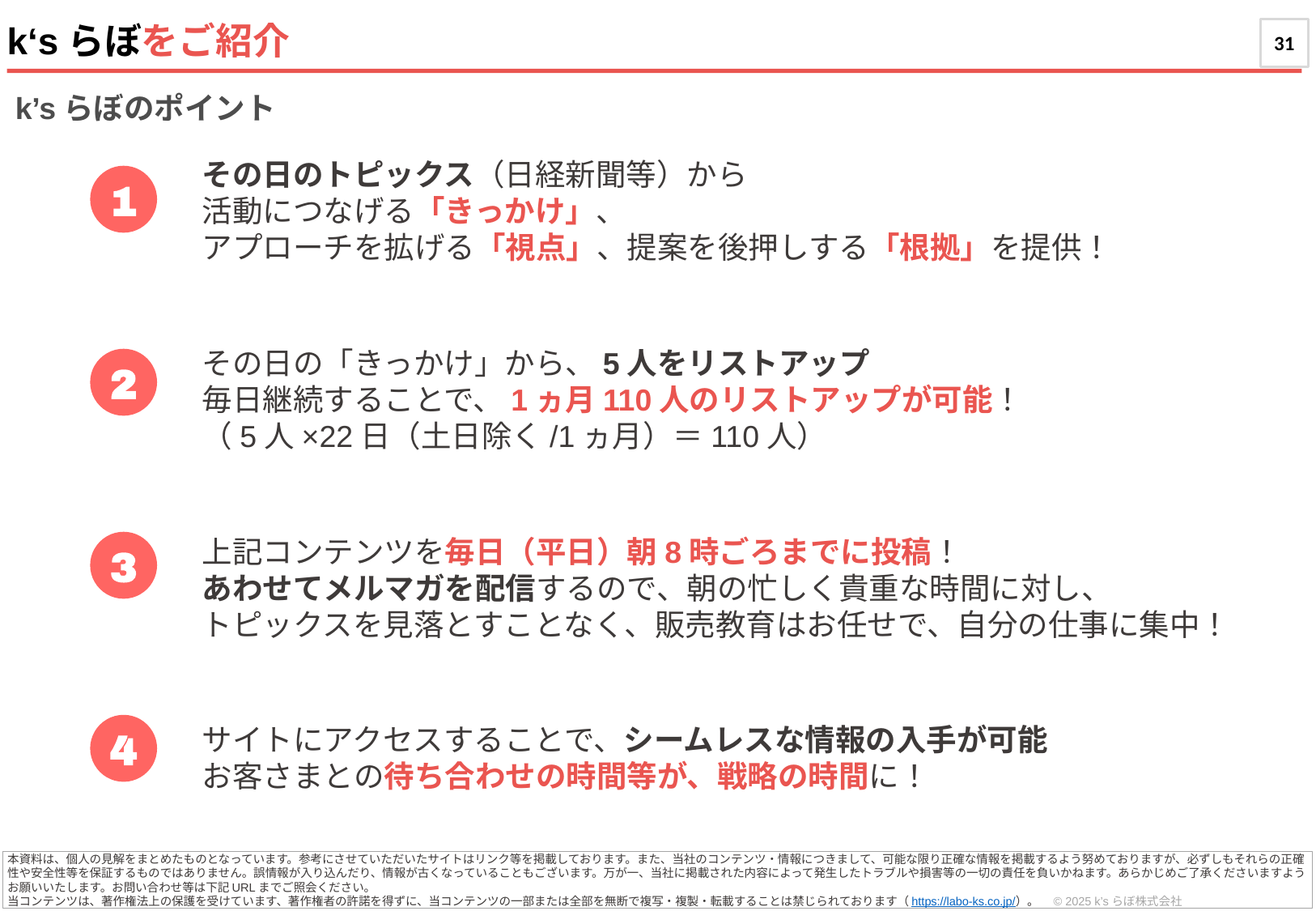

k‘sらぼをご紹介
k’sらぼのポイント
その日のトピックス（日経新聞等）から
活動につなげる「きっかけ」、
アプローチを拡げる「視点」、提案を後押しする「根拠」を提供！
1
その日の「きっかけ」から、5人をリストアップ
毎日継続することで、1ヵ月110人のリストアップが可能！
（5人×22日（土日除く/1ヵ月）＝110人）
2
上記コンテンツを毎日（平日）朝8時ごろまでに投稿！
あわせてメルマガを配信するので、朝の忙しく貴重な時間に対し、
トピックスを見落とすことなく、販売教育はお任せで、自分の仕事に集中！
3
サイトにアクセスすることで、シームレスな情報の入手が可能
お客さまとの待ち合わせの時間等が、戦略の時間に！
4